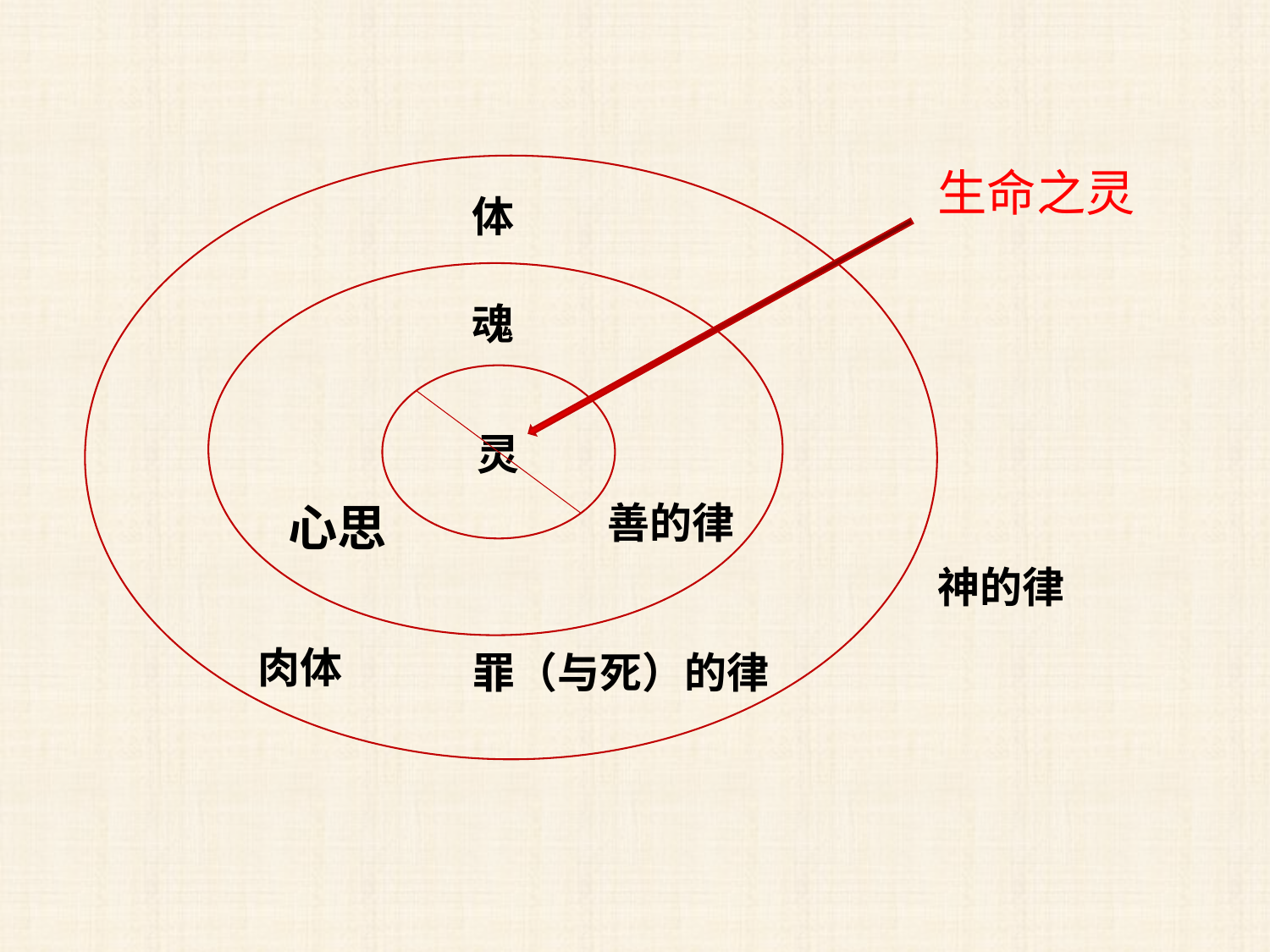

生命之灵
体

魂

灵
心思
善的律
神的律
肉体
罪（与死）的律